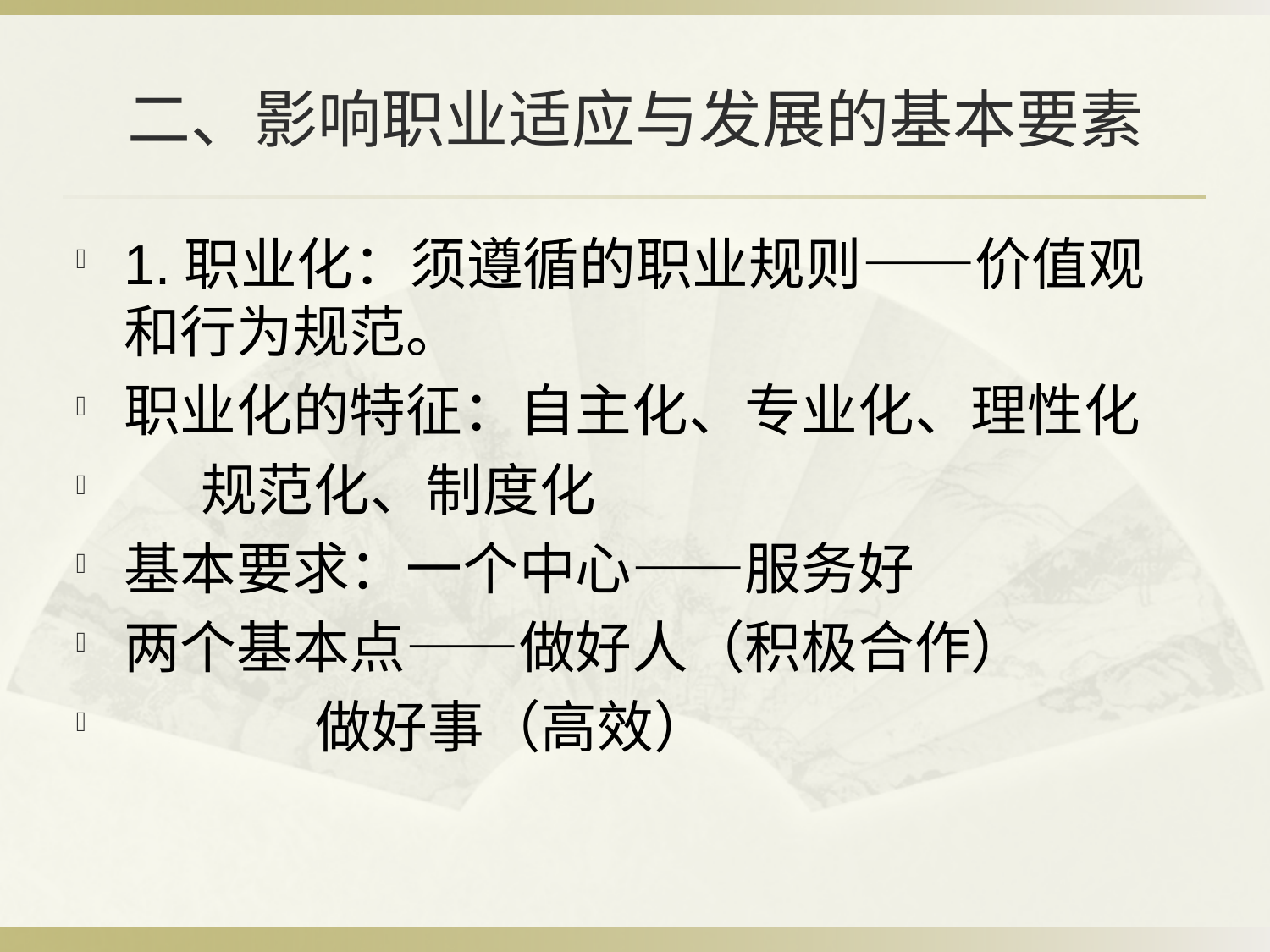

# 二、影响职业适应与发展的基本要素
1.职业化：须遵循的职业规则——价值观和行为规范。
职业化的特征：自主化、专业化、理性化
     规范化、制度化
基本要求：一个中心——服务好
两个基本点——做好人（积极合作）
              做好事（高效）